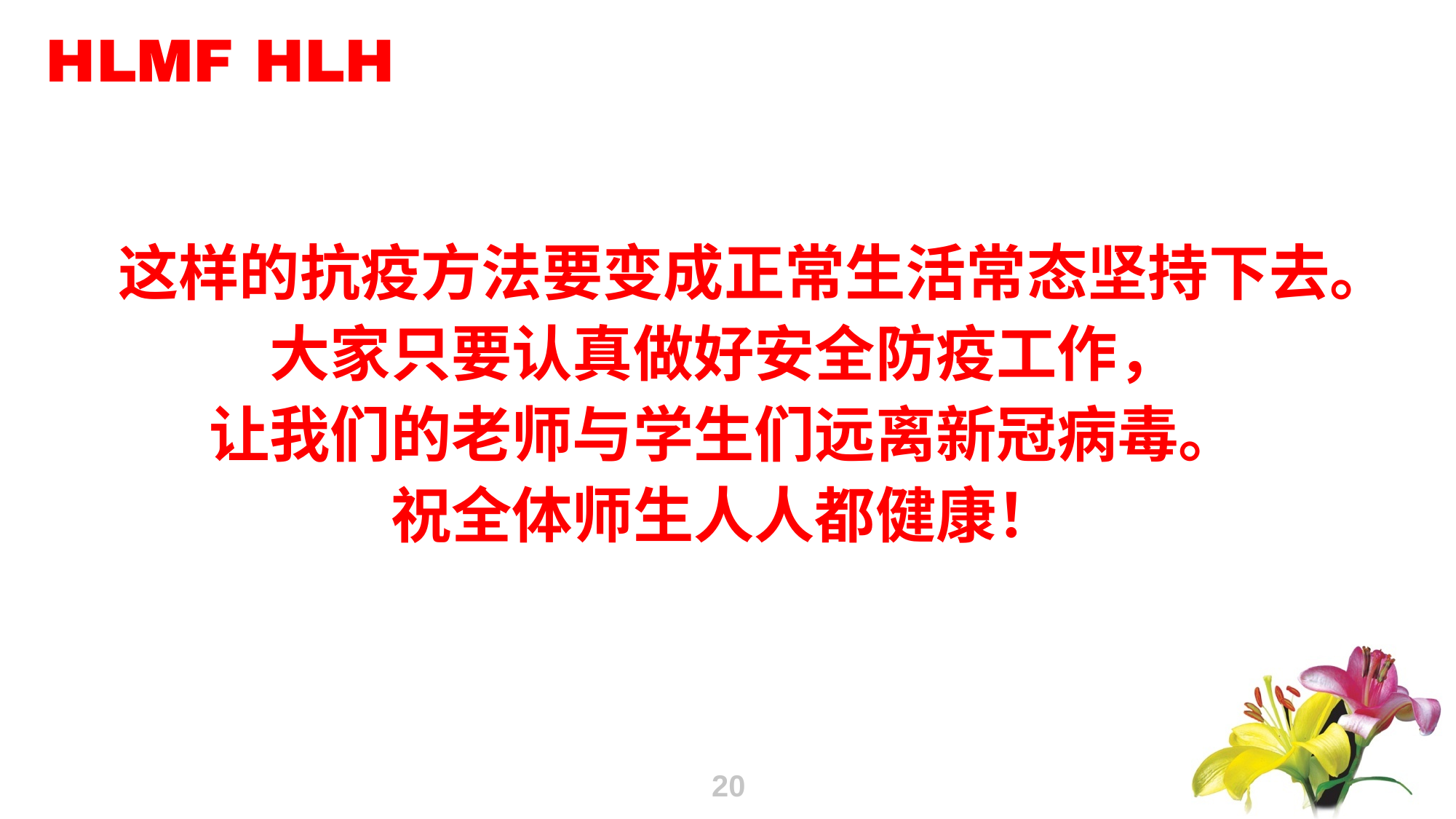

这样的抗疫方法要变成正常生活常态坚持下去。
大家只要认真做好安全防疫工作，
让我们的老师与学生们远离新冠病毒。
祝全体师生人人都健康！

20